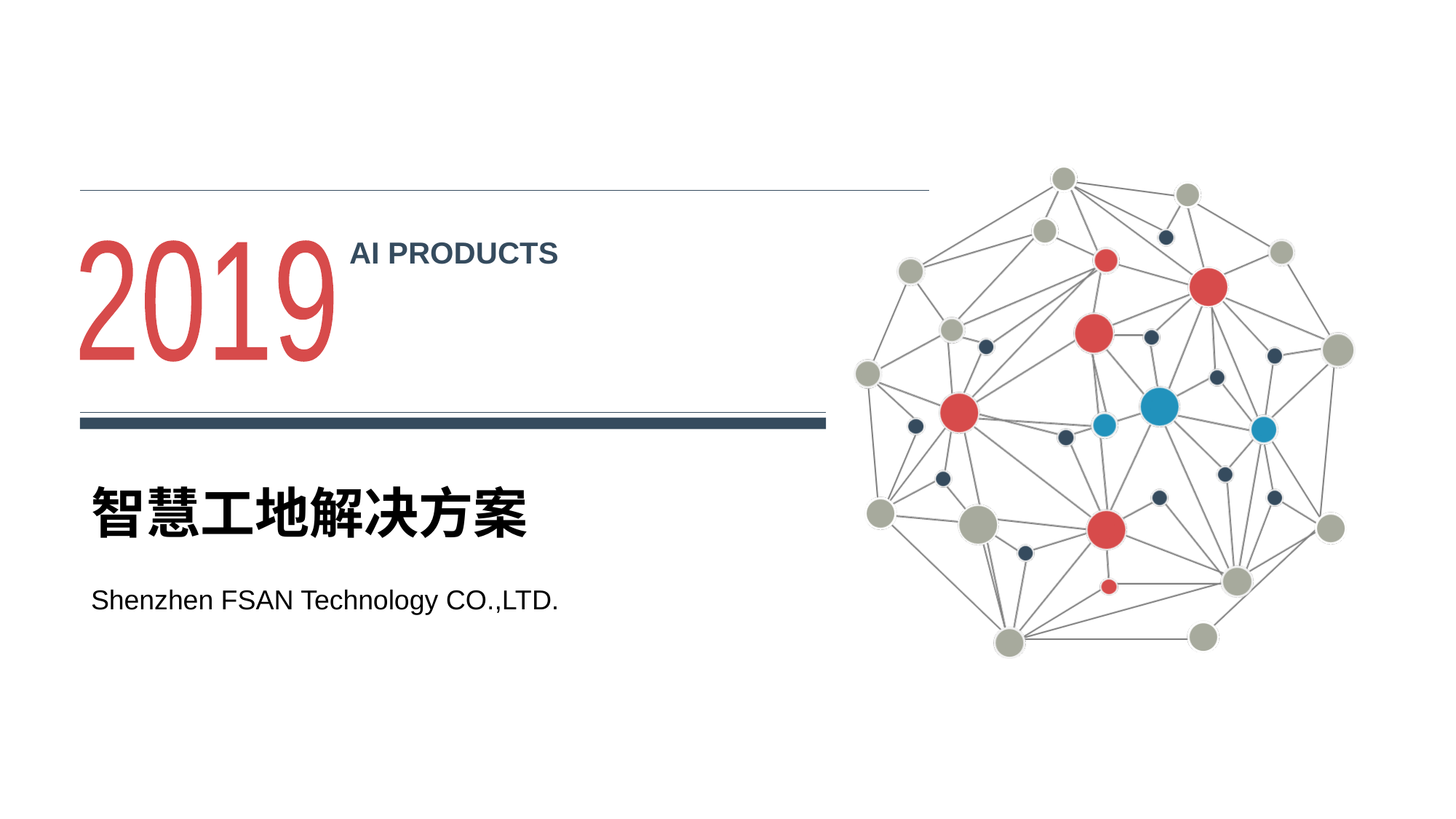

AI PRODUCTS
2019
# 智慧工地解决方案
Shenzhen FSAN Technology CO.,LTD.